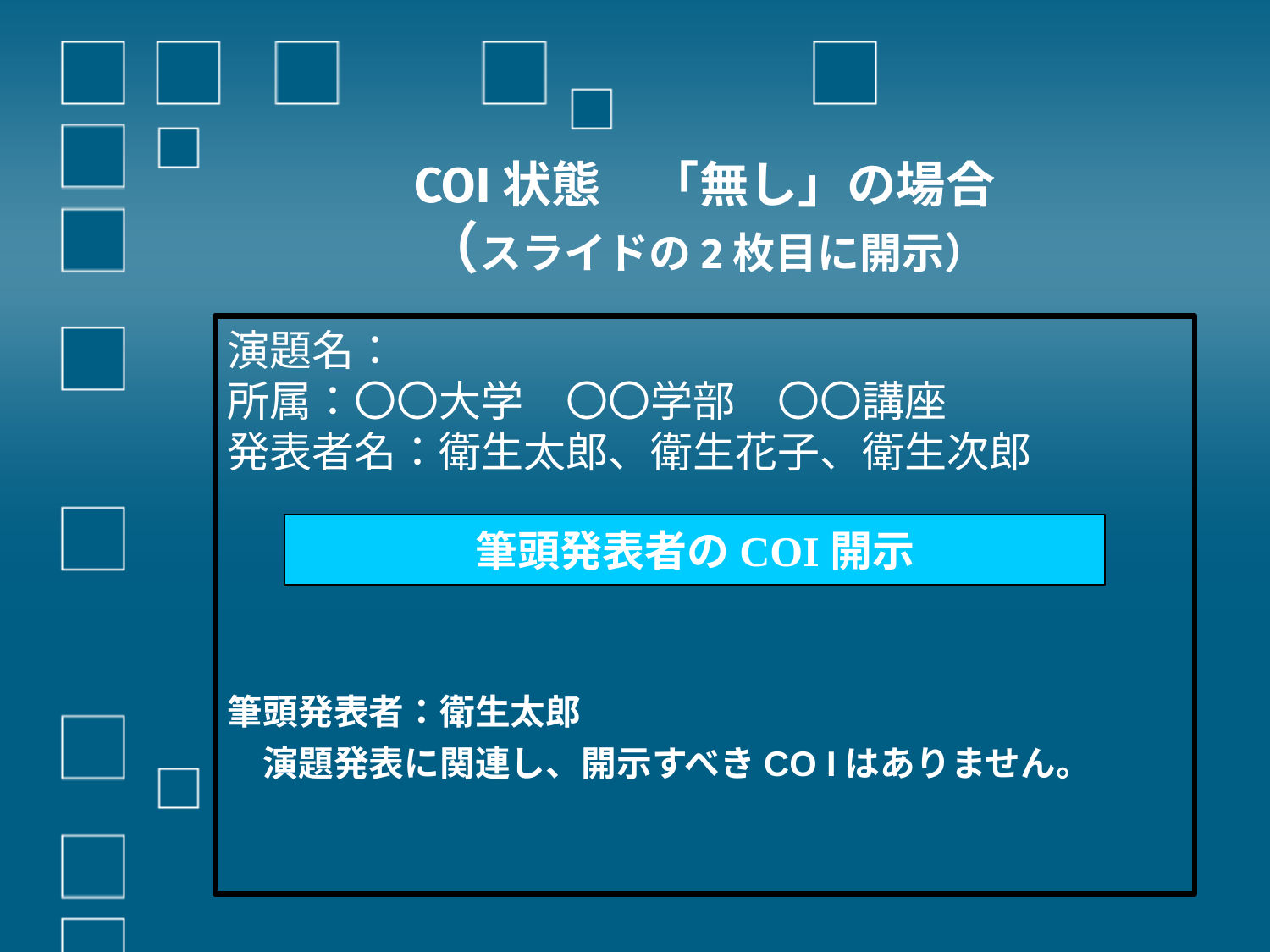

# COI状態　「無し」の場合 （スライドの2枚目に開示）

演題名：
所属：〇〇大学　〇〇学部　〇〇講座
発表者名：衛生太郎、衛生花子、衛生次郎
筆頭発表者のCOI開示

筆頭発表者：衛生太郎
　演題発表に関連し、開示すべきCO Iはありません。